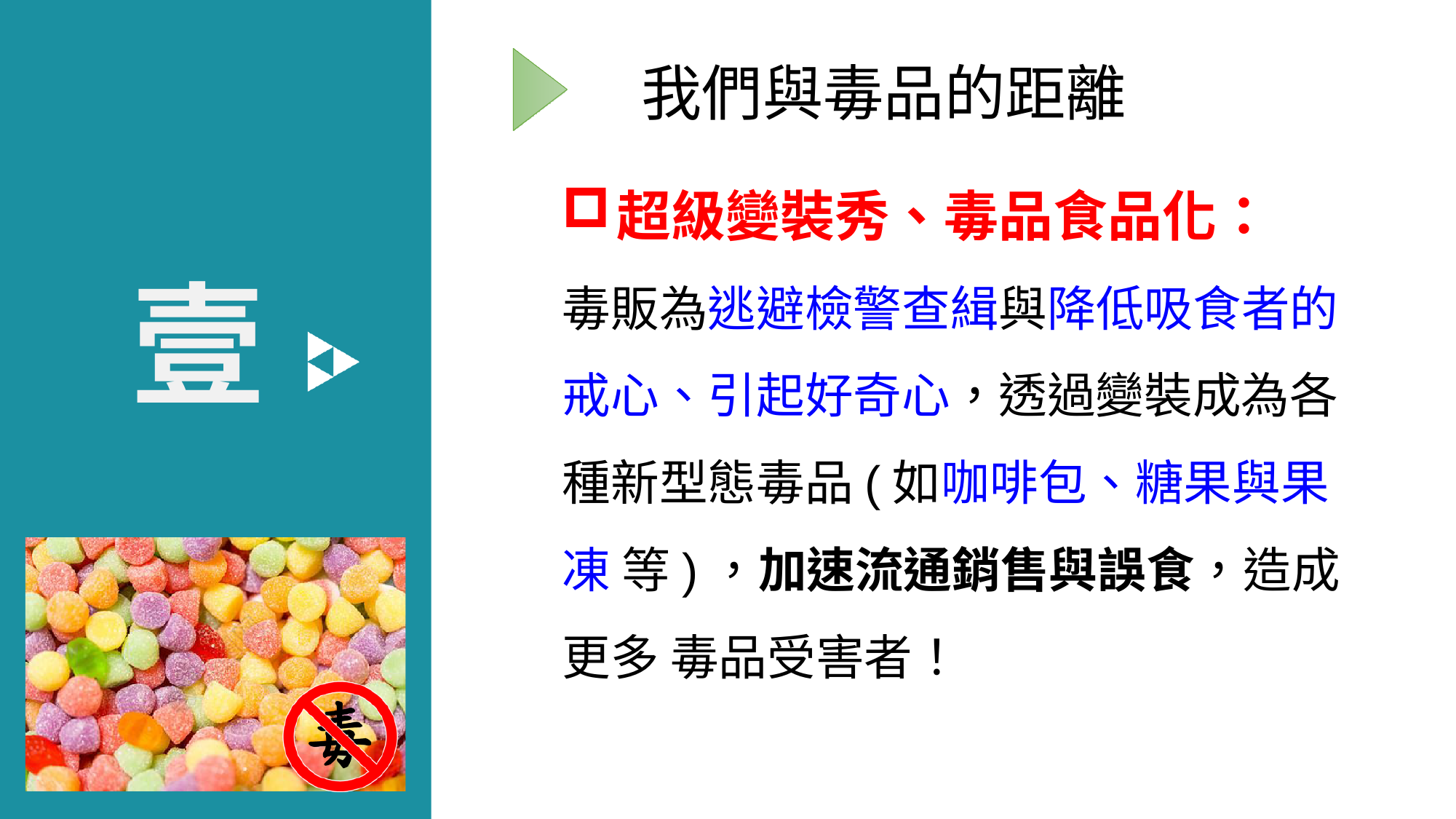

# 我們與毒品的距離
超級變裝秀、毒品食品化：
毒販為逃避檢警查緝與降低吸食者的 戒心、引起好奇心，透過變裝成為各 種新型態毒品(如咖啡包、糖果與果凍 等)，加速流通銷售與誤食，造成更多 毒品受害者！
壹